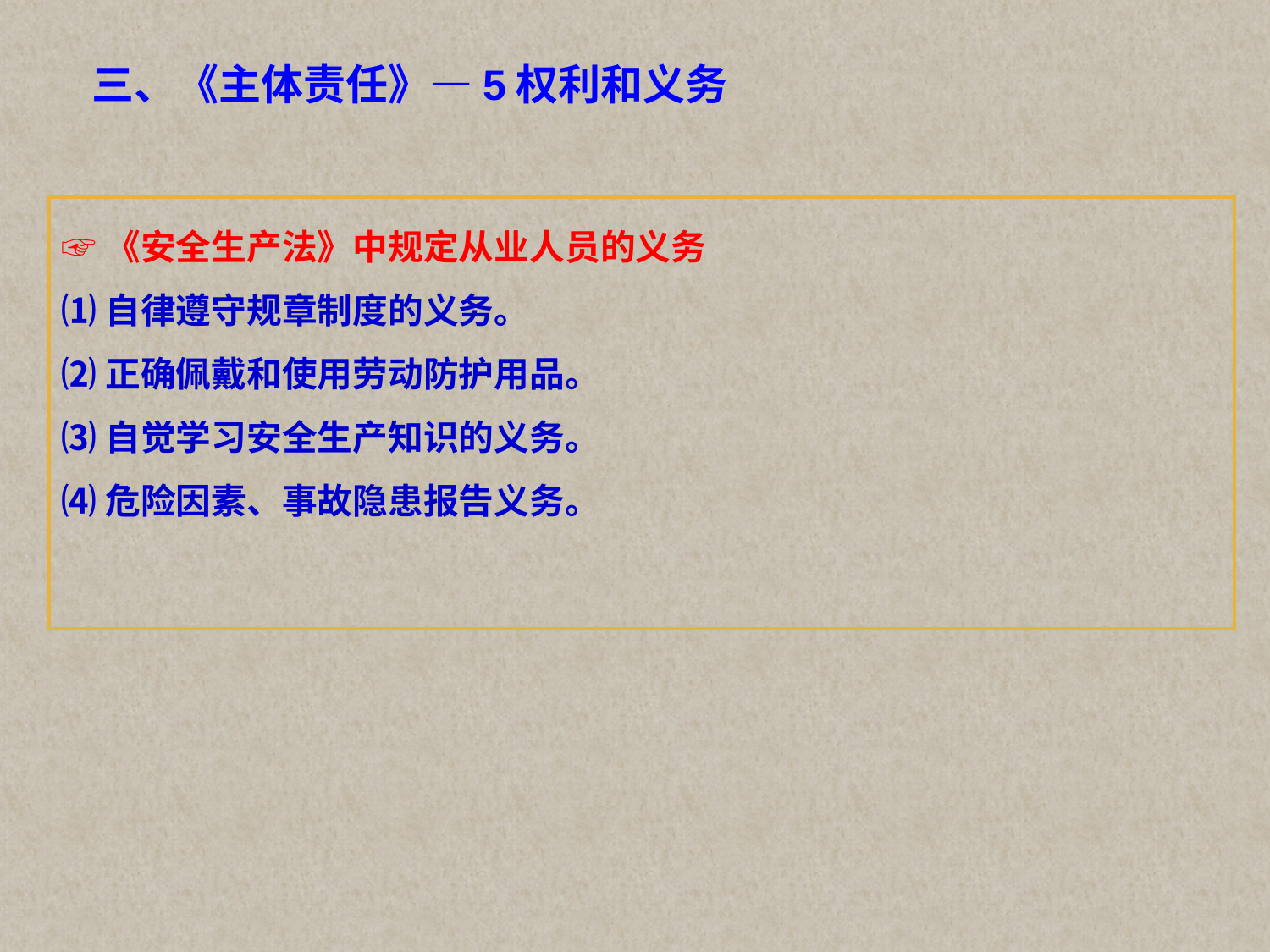

三、《主体责任》—5权利和义务

☞《安全生产法》中规定从业人员的义务
⑴自律遵守规章制度的义务。
⑵正确佩戴和使用劳动防护用品。
⑶自觉学习安全生产知识的义务。
⑷危险因素、事故隐患报告义务。